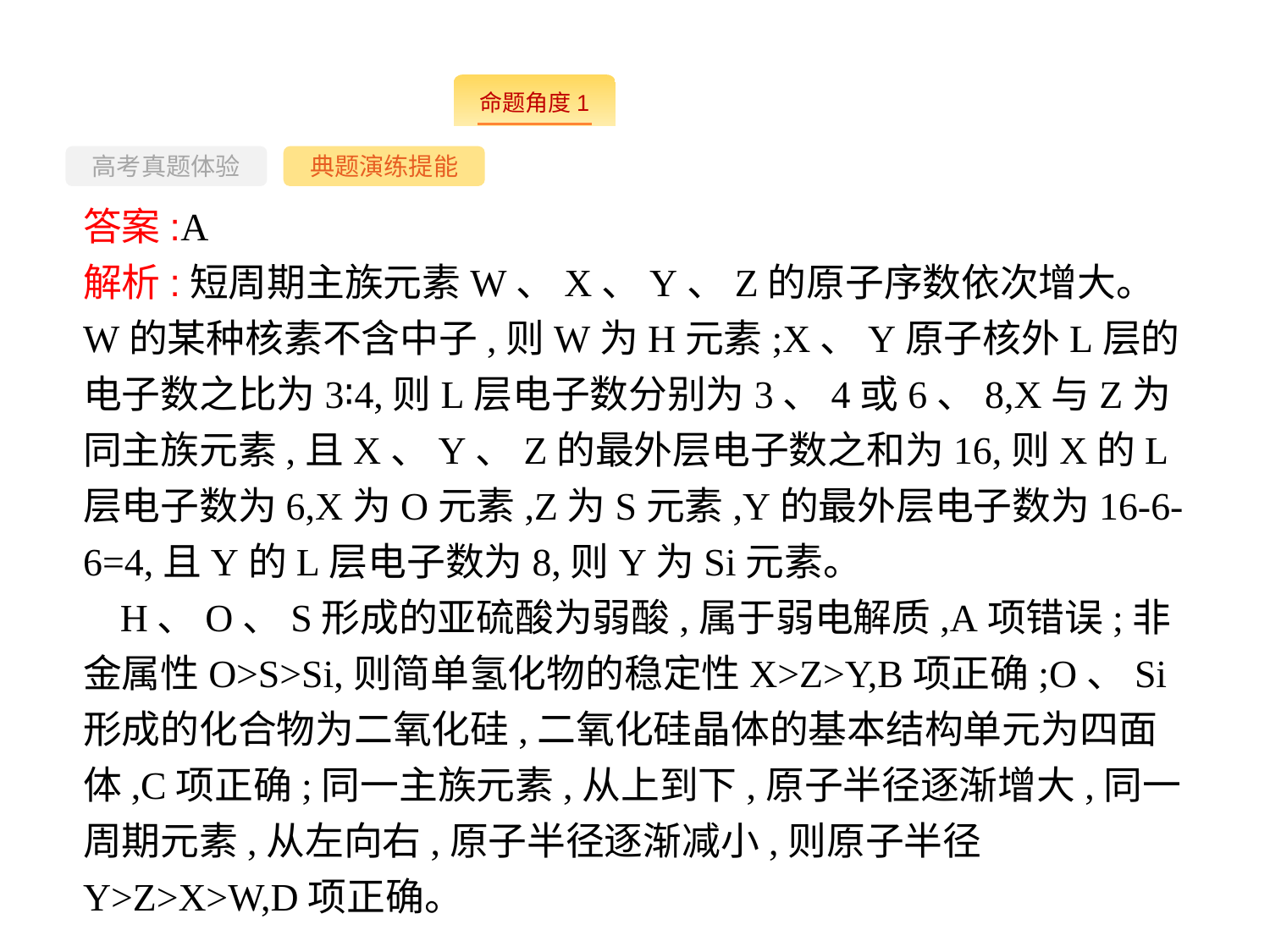

-23-
高考真题体验
典题演练提能
答案:A
解析:短周期主族元素W、X、Y、Z的原子序数依次增大。W的某种核素不含中子,则W为H元素;X、Y原子核外L层的电子数之比为3∶4,则L层电子数分别为3、4或6、8,X与Z为同主族元素,且X、Y、Z的最外层电子数之和为16,则X的L层电子数为6,X为O元素,Z为S元素,Y的最外层电子数为16-6-6=4,且Y的L层电子数为8,则Y为Si元素。
H、O、S形成的亚硫酸为弱酸,属于弱电解质,A项错误;非金属性O>S>Si,则简单氢化物的稳定性X>Z>Y,B项正确;O、Si形成的化合物为二氧化硅,二氧化硅晶体的基本结构单元为四面体,C项正确;同一主族元素,从上到下,原子半径逐渐增大,同一周期元素,从左向右,原子半径逐渐减小,则原子半径Y>Z>X>W,D项正确。